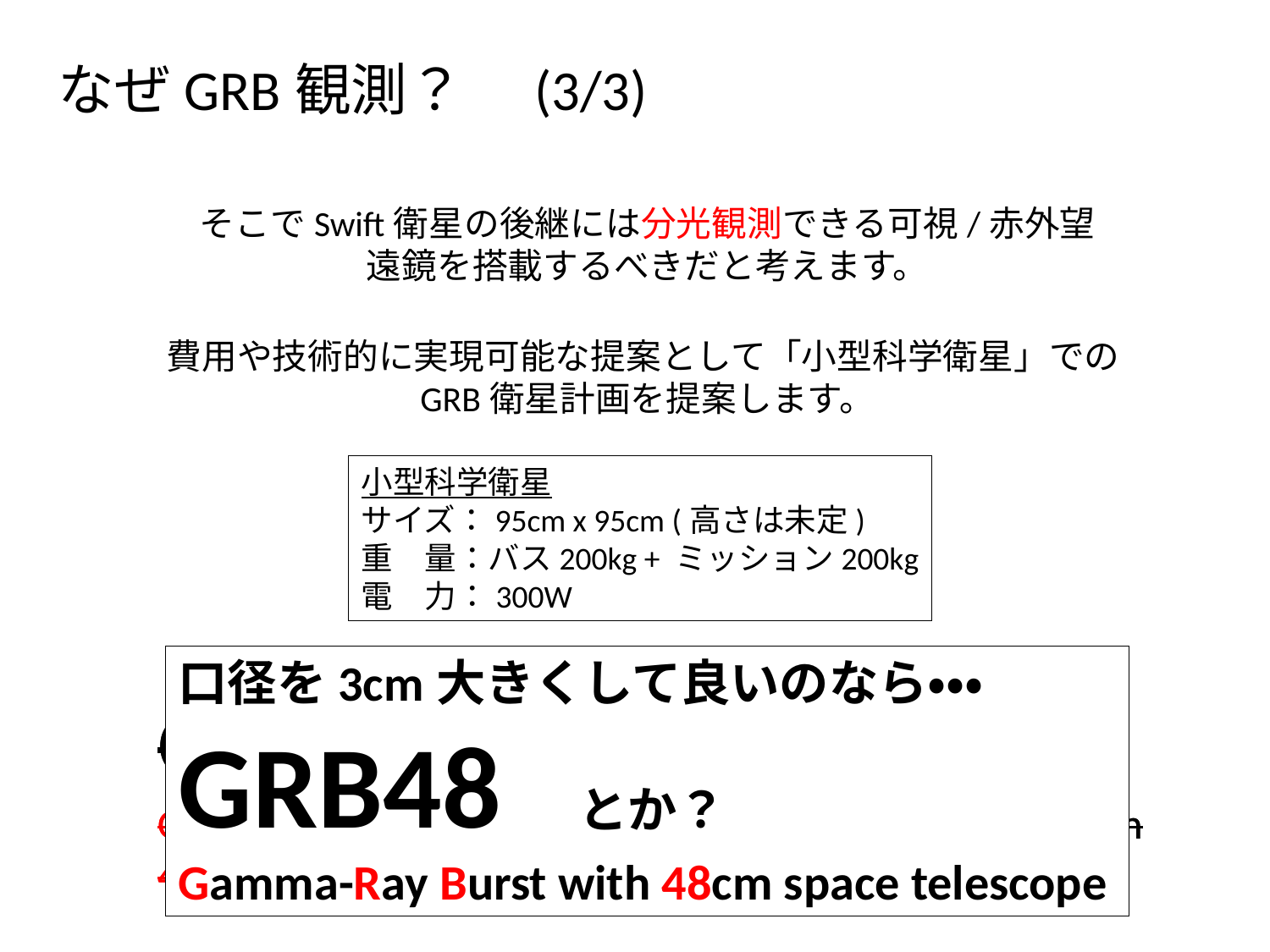

なぜGRB観測？　(3/3)
そこでSwift衛星の後継には分光観測できる可視/赤外望遠鏡を搭載するべきだと考えます。
費用や技術的に実現可能な提案として「小型科学衛星」でのGRB衛星計画を提案します。
小型科学衛星
サイズ：95cm x 95cm (高さは未定)
重　量：バス200kg + ミッション200kg
電　力：300W
口径を3cm大きくして良いのなら・・・　　GRB48　とか？
Gamma-Ray Burst with 48cm space telescope
GUNDAM450IR
Gamma-ray burst  for UNravelling Dark Ages Mission with 450mm Infra-Red Telescope
GUNDAM450IR
Gamma-ray burst  for UNravelling Dark Ages Mission with 450mm Infra-Red Telescope